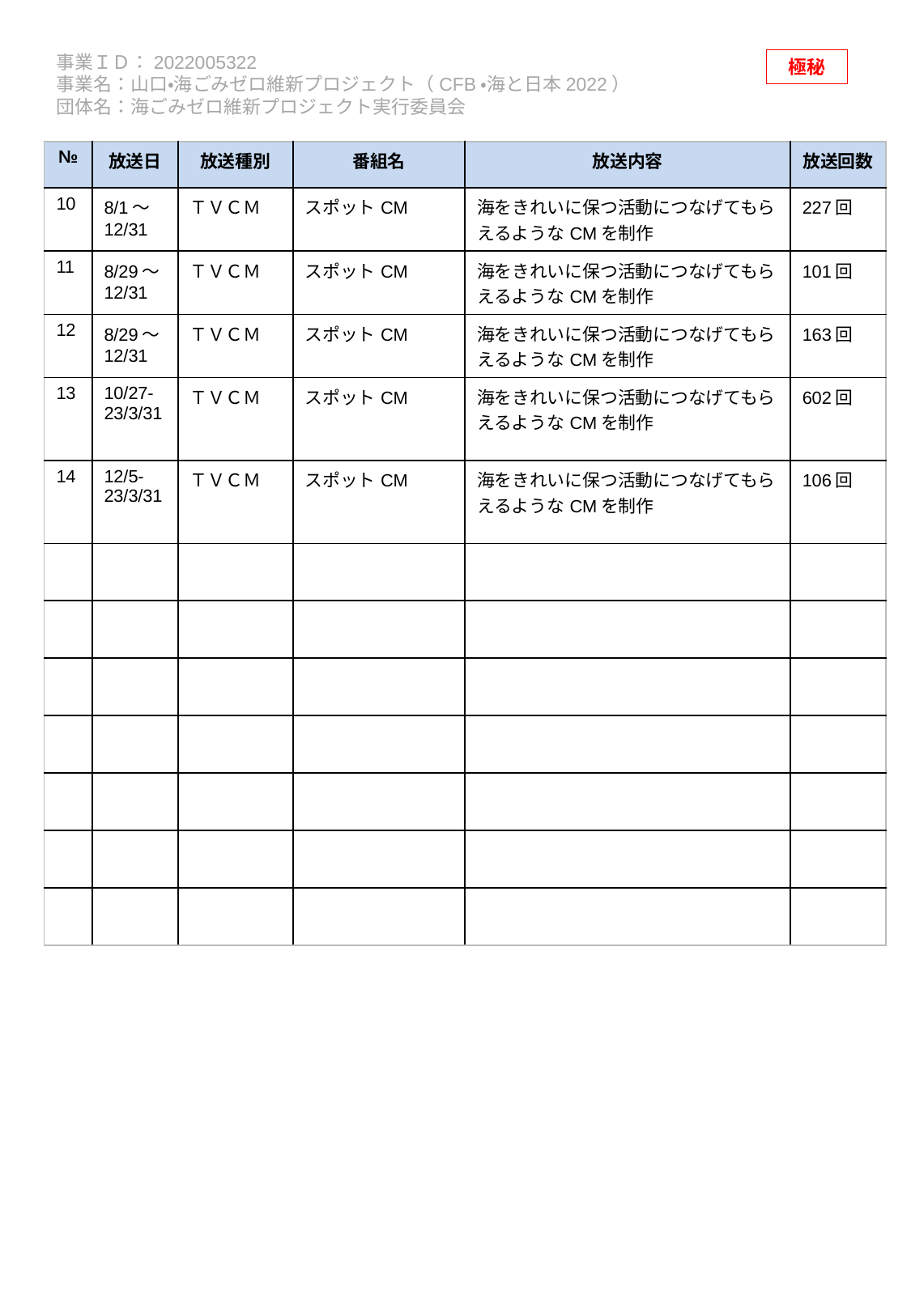

| № | 放送日 | 放送種別 | 番組名 | 放送内容 | 放送回数 |
| --- | --- | --- | --- | --- | --- |
| 10 | 8/1～12/31 | ＴＶＣＭ | スポットCM | 海をきれいに保つ活動につなげてもらえるようなCMを制作 | 227回 |
| 11 | 8/29～12/31 | ＴＶＣＭ | スポットCM | 海をきれいに保つ活動につなげてもらえるようなCMを制作 | 101回 |
| 12 | 8/29～12/31 | ＴＶＣＭ | スポットCM | 海をきれいに保つ活動につなげてもらえるようなCMを制作 | 163回 |
| 13 | 10/27-23/3/31 | ＴＶＣＭ | スポットCM | 海をきれいに保つ活動につなげてもらえるようなCMを制作 | 602回 |
| 14 | 12/5-23/3/31 | ＴＶＣＭ | スポットCM | 海をきれいに保つ活動につなげてもらえるようなCMを制作 | 106回 |
|  |  |  |  |  |  |
|  |  |  |  |  |  |
|  |  |  |  |  |  |
|  |  |  |  |  |  |
|  |  |  |  |  |  |
|  |  |  |  |  |  |
|  |  |  |  |  |  |